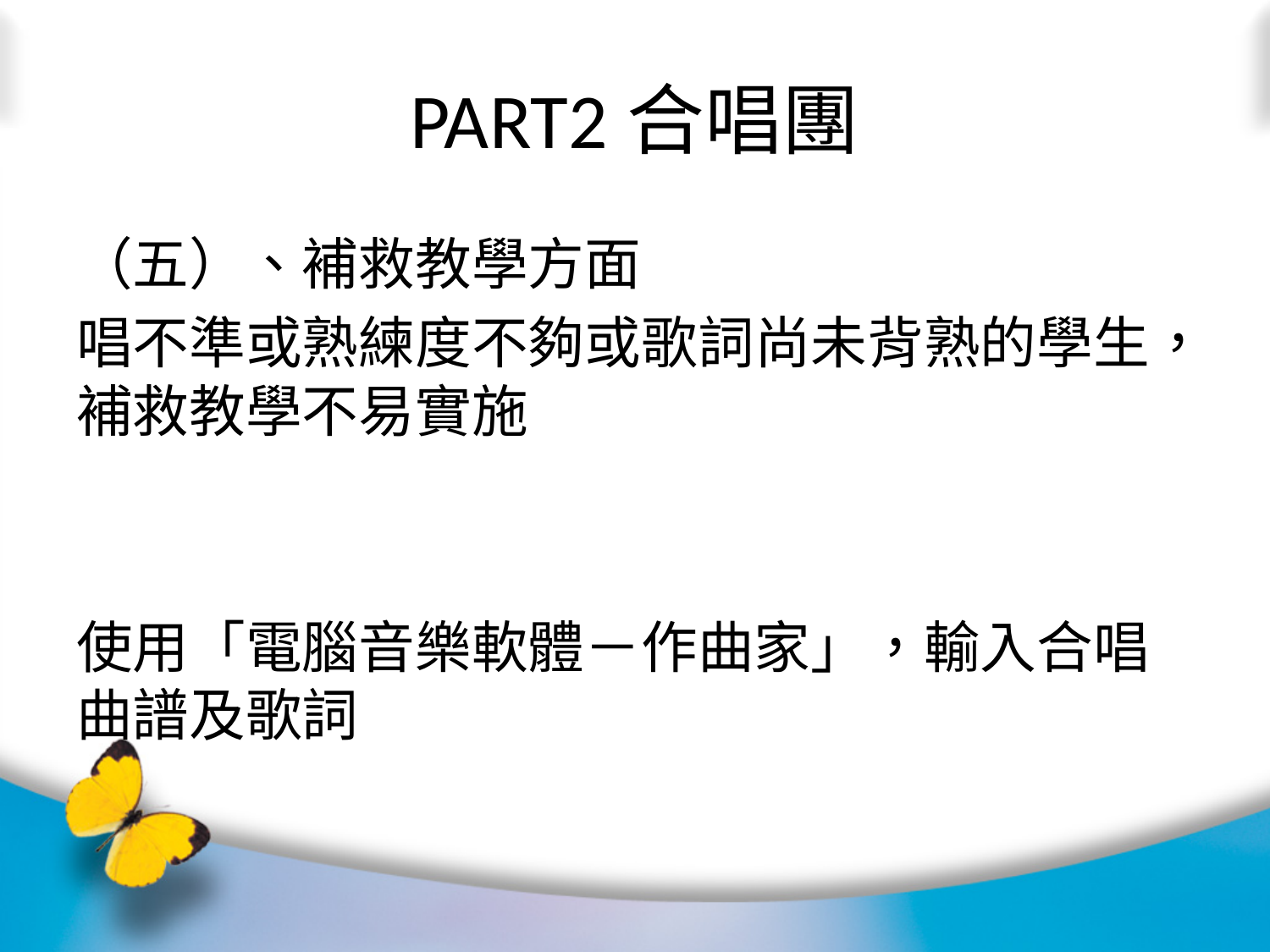

# PART2合唱團
（五）、補救教學方面
唱不準或熟練度不夠或歌詞尚未背熟的學生，補救教學不易實施

使用「電腦音樂軟體－作曲家」，輸入合唱曲譜及歌詞